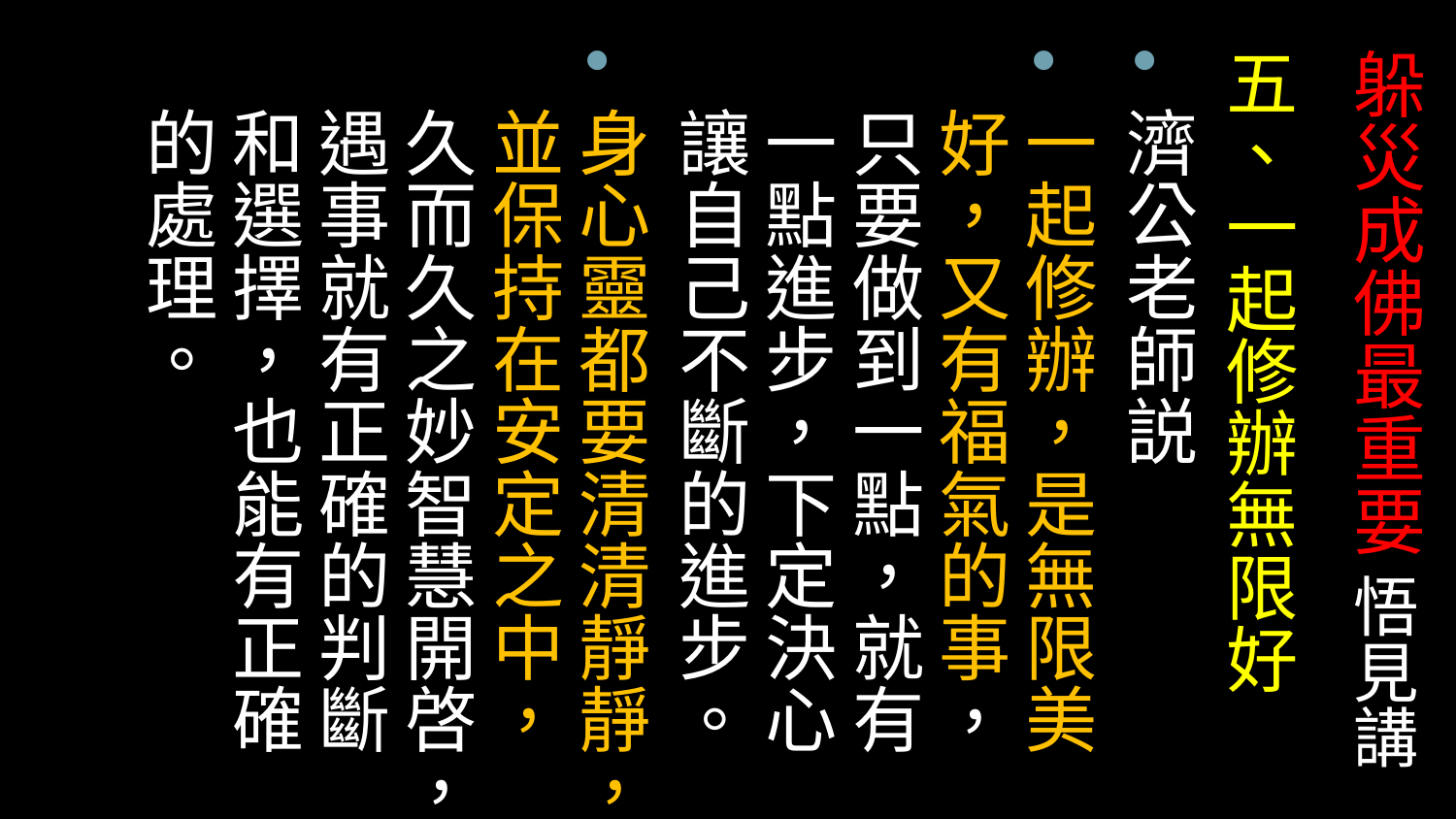

# 躲災成佛最重要 悟見講
五、一起修辦無限好
濟公老師説
一起修辦，是無限美好，又有福氣的事，只要做到一點，就有一點進步，下定決心讓自己不斷的進步。
身心靈都要清清靜靜，並保持在安定之中，久而久之妙智慧開啓，遇事就有正確的判斷和選擇，也能有正確的處理。